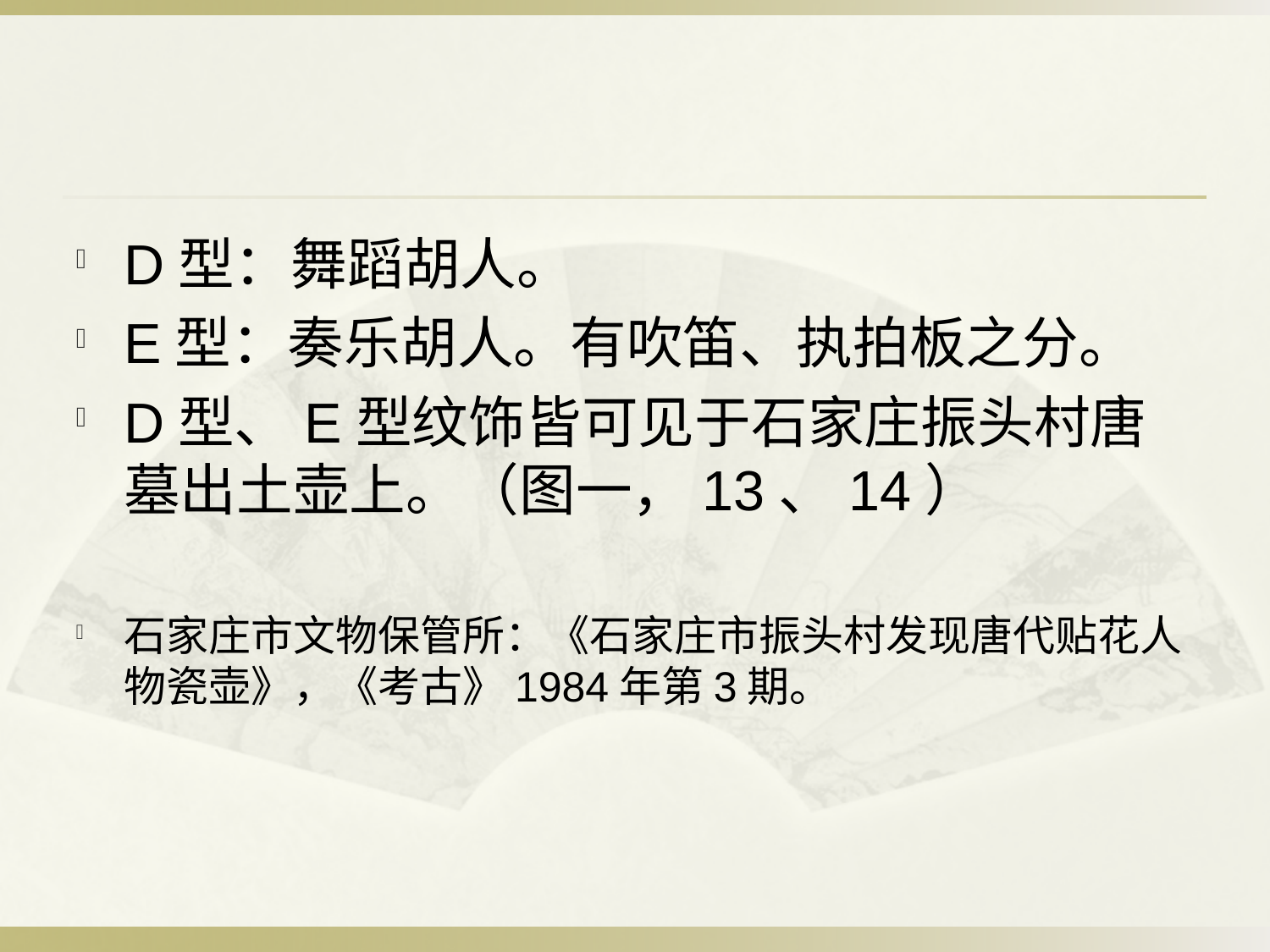

#
D型：舞蹈胡人。
E型：奏乐胡人。有吹笛、执拍板之分。
D型、E型纹饰皆可见于石家庄振头村唐墓出土壶上。（图一，13、14）

石家庄市文物保管所：《石家庄市振头村发现唐代贴花人物瓷壶》，《考古》1984年第3期。